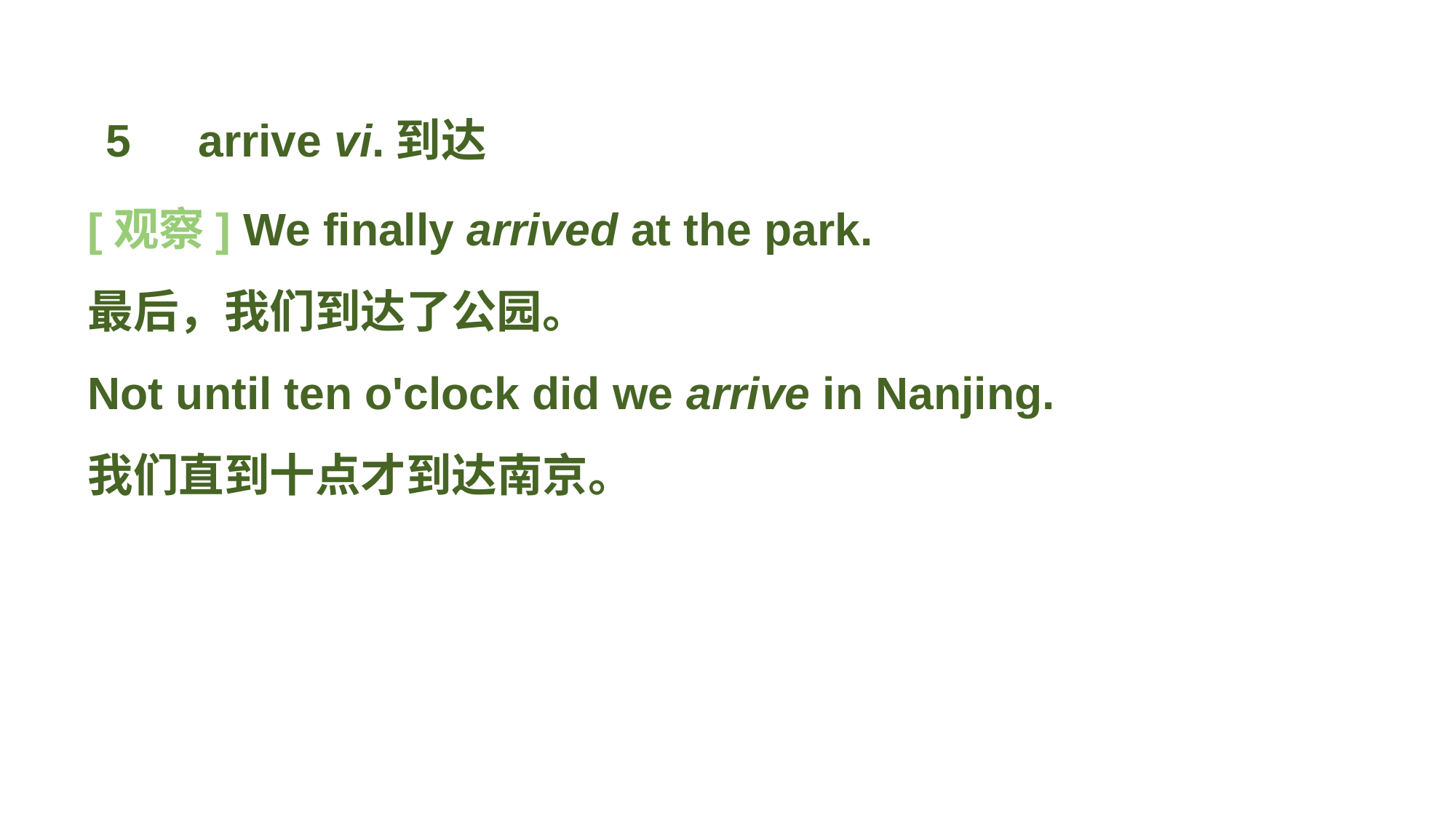

5　arrive vi.到达
[观察] We finally arrived at the park.
最后，我们到达了公园。
Not until ten o'clock did we arrive in Nanjing.
我们直到十点才到达南京。